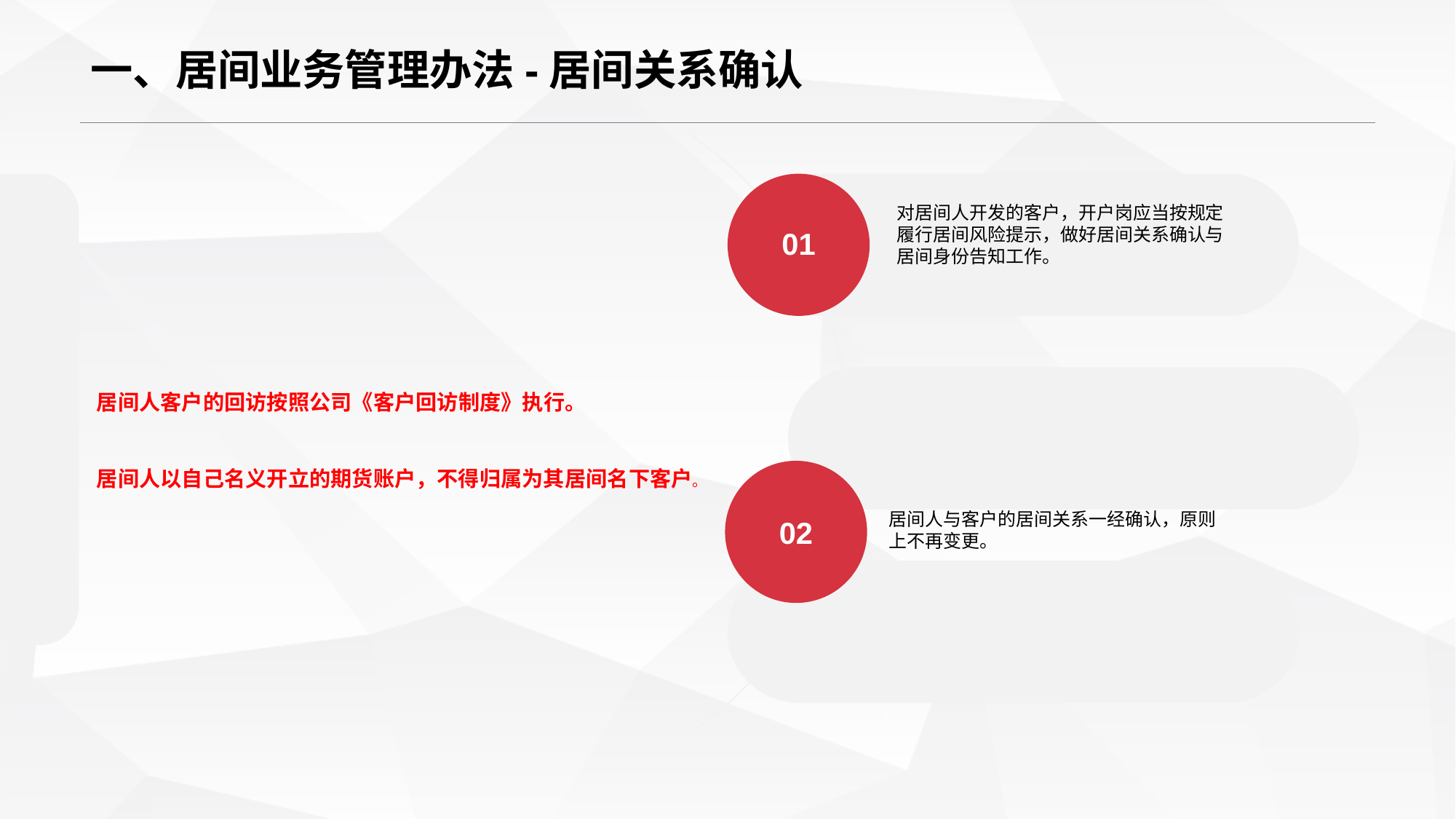

一、居间业务管理办法-居间关系确认

01
对居间人开发的客户，开户岗应当按规定履行居间风险提示，做好居间关系确认与居间身份告知工作。

02
居间人与客户的居间关系一经确认，原则上不再变更。

居间人客户的回访按照公司《客户回访制度》执行。

居间人以自己名义开立的期货账户，不得归属为其居间名下客户。